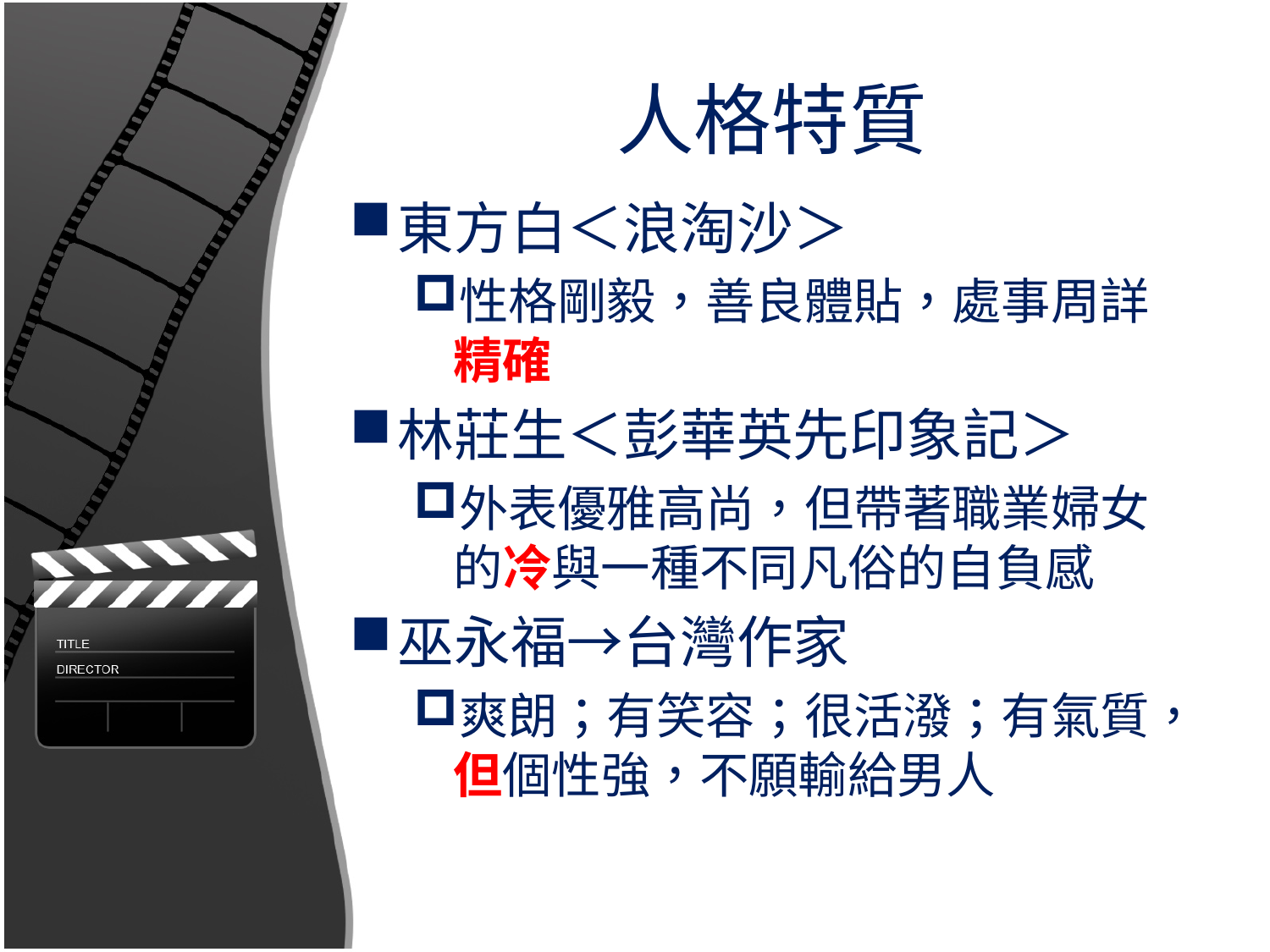

# 人格特質
東方白＜浪淘沙＞
性格剛毅，善良體貼，處事周詳精確
林莊生＜彭華英先印象記＞
外表優雅高尚，但帶著職業婦女的冷與一種不同凡俗的自負感
巫永福→台灣作家
爽朗；有笑容；很活潑；有氣質，但個性強，不願輸給男人